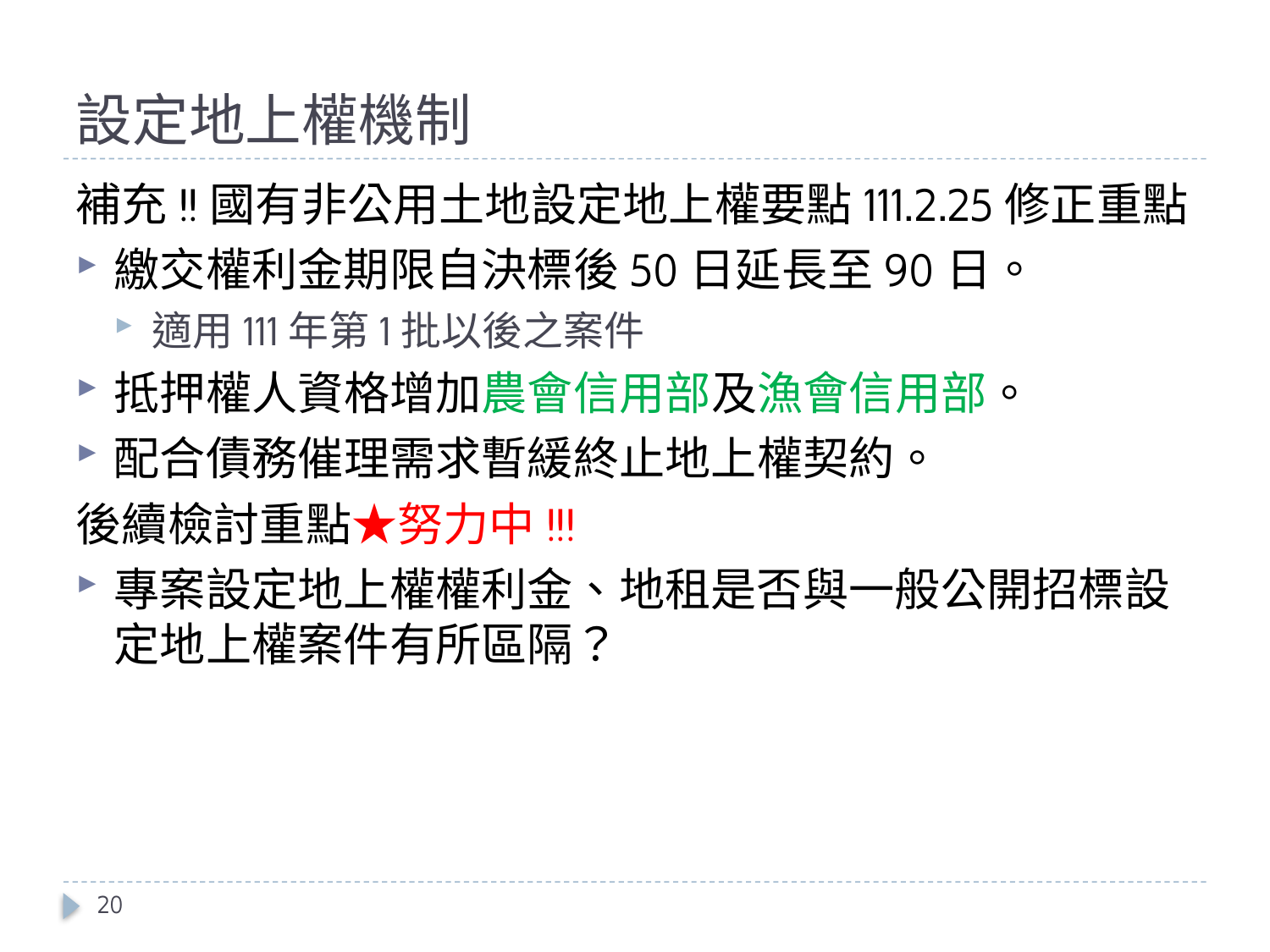

# 設定地上權機制
補充!!國有非公用土地設定地上權要點111.2.25修正重點
繳交權利金期限自決標後50日延長至90日。
適用111年第1批以後之案件
抵押權人資格增加農會信用部及漁會信用部。
配合債務催理需求暫緩終止地上權契約。
後續檢討重點★努力中!!!
專案設定地上權權利金、地租是否與一般公開招標設定地上權案件有所區隔？

20